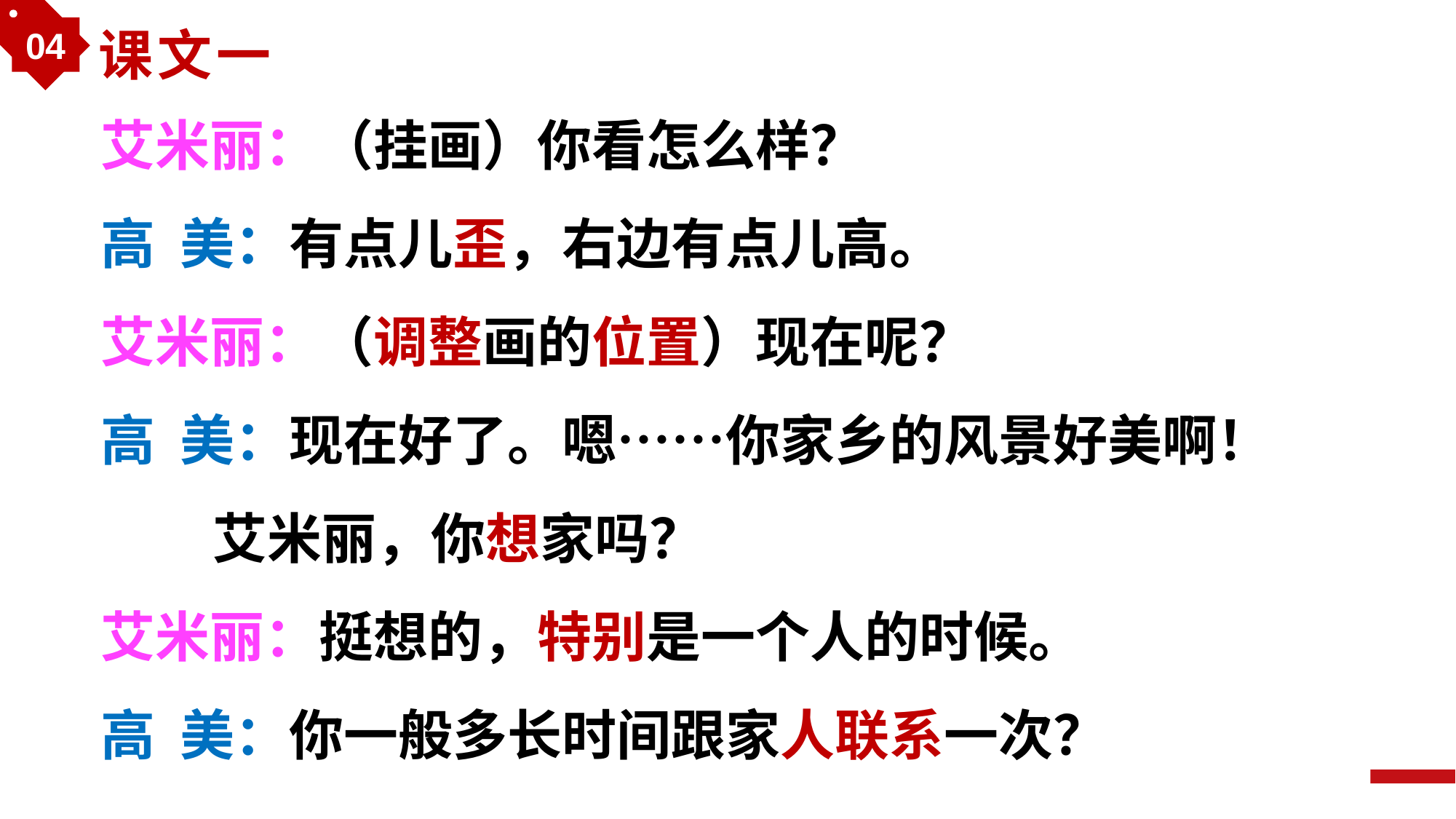

04
课文一
艾米丽：（挂画）你看怎么样？
高  美：有点儿歪，右边有点儿高。
艾米丽：（调整画的位置）现在呢？
高  美：现在好了。嗯……你家乡的风景好美啊！
        艾米丽，你想家吗？
艾米丽：挺想的，特别是一个人的时候。
高  美：你一般多长时间跟家人联系一次？